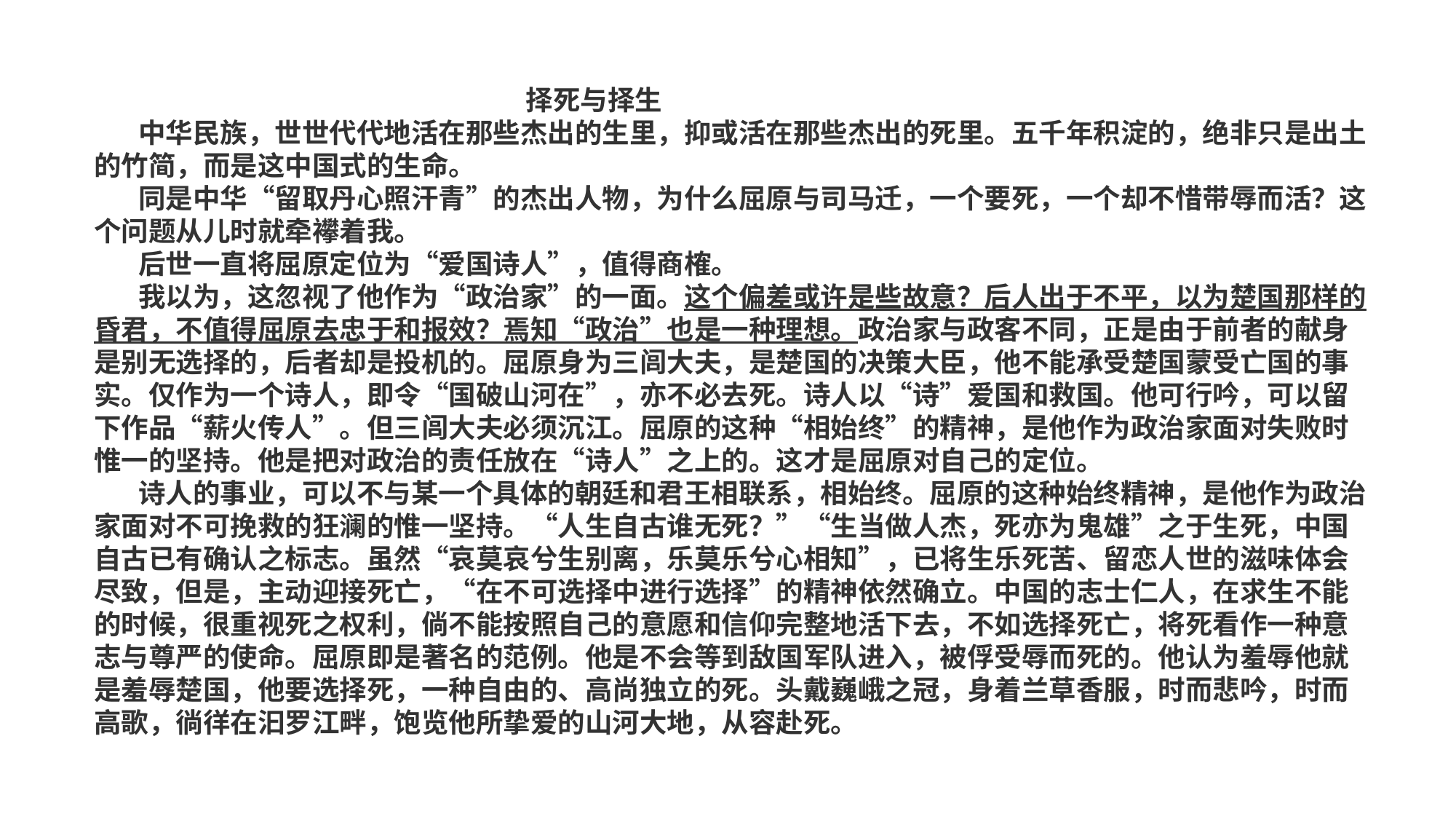

择死与择生
 中华民族，世世代代地活在那些杰出的生里，抑或活在那些杰出的死里。五千年积淀的，绝非只是出土的竹简，而是这中国式的生命。
 同是中华“留取丹心照汗青”的杰出人物，为什么屈原与司马迁，一个要死，一个却不惜带辱而活？这个问题从儿时就牵襻着我。
 后世一直将屈原定位为“爱国诗人”，值得商榷。
 我以为，这忽视了他作为“政治家”的一面。这个偏差或许是些故意？后人出于不平，以为楚国那样的昏君，不值得屈原去忠于和报效？焉知“政治”也是一种理想。政治家与政客不同，正是由于前者的献身是别无选择的，后者却是投机的。屈原身为三闾大夫，是楚国的决策大臣，他不能承受楚国蒙受亡国的事实。仅作为一个诗人，即令“国破山河在”，亦不必去死。诗人以“诗”爱国和救国。他可行吟，可以留下作品“薪火传人”。但三闾大夫必须沉江。屈原的这种“相始终”的精神，是他作为政治家面对失败时惟一的坚持。他是把对政治的责任放在“诗人”之上的。这才是屈原对自己的定位。
 诗人的事业，可以不与某一个具体的朝廷和君王相联系，相始终。屈原的这种始终精神，是他作为政治家面对不可挽救的狂澜的惟一坚持。“人生自古谁无死？”“生当做人杰，死亦为鬼雄”之于生死，中国自古已有确认之标志。虽然“哀莫哀兮生别离，乐莫乐兮心相知”，已将生乐死苦、留恋人世的滋味体会尽致，但是，主动迎接死亡，“在不可选择中进行选择”的精神依然确立。中国的志士仁人，在求生不能的时候，很重视死之权利，倘不能按照自己的意愿和信仰完整地活下去，不如选择死亡，将死看作一种意志与尊严的使命。屈原即是著名的范例。他是不会等到敌国军队进入，被俘受辱而死的。他认为羞辱他就是羞辱楚国，他要选择死，一种自由的、高尚独立的死。头戴巍峨之冠，身着兰草香服，时而悲吟，时而高歌，徜徉在汩罗江畔，饱览他所挚爱的山河大地，从容赴死。